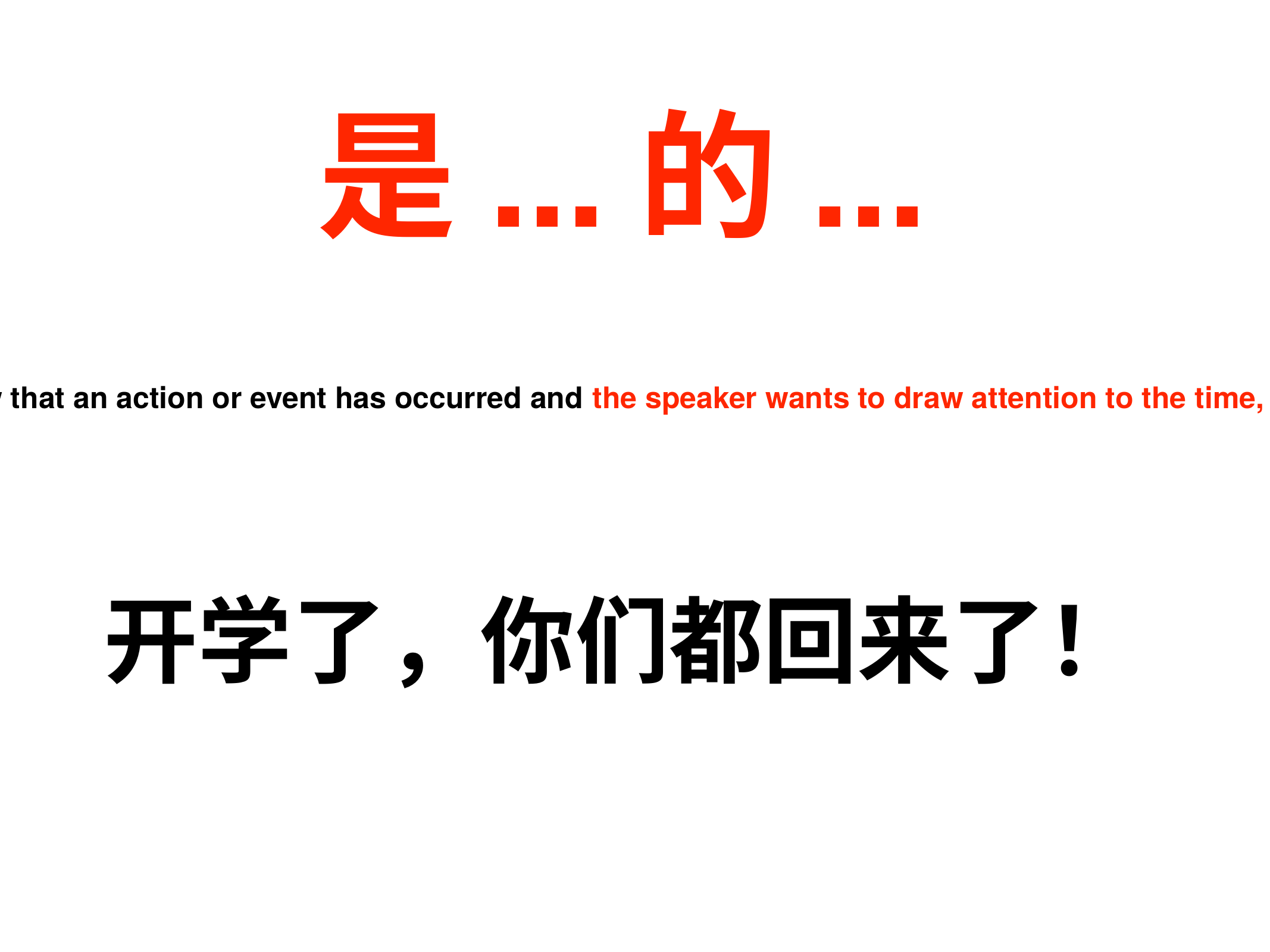

是...的...
When both the speaker and the listener know that an action or event has occurred and the speaker wants to draw attention to the time, place, manner, purpose,or agent of the action.
开学了，你们都回来了！